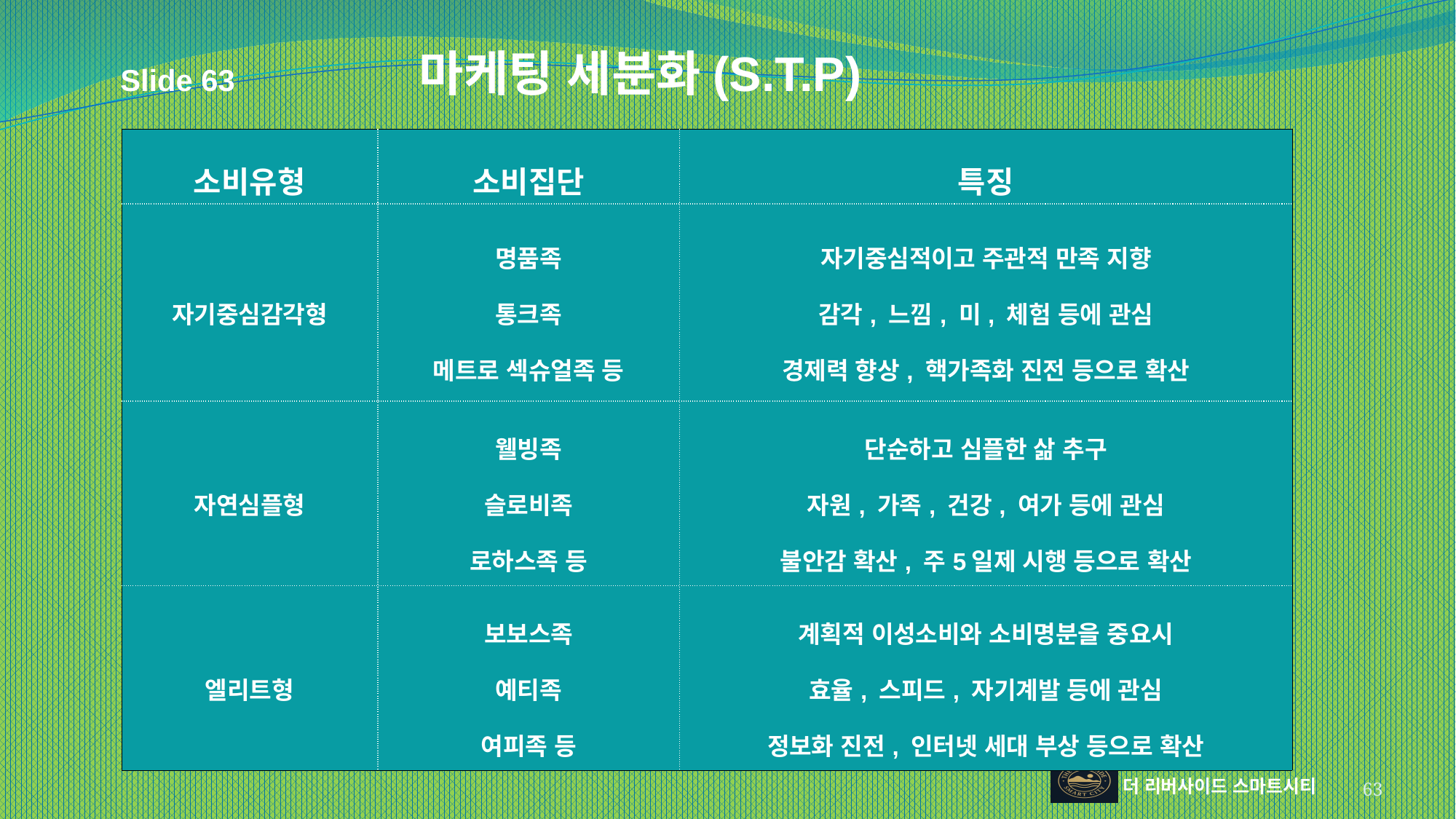

Slide 63                    마케팅 세분화(S.T.P)

| 소비유형 | 소비집단 | 특징 |
| --- | --- | --- |
| 자기중심감각형 | 명품족 통크족 메트로 섹슈얼족 등 | 자기중심적이고 주관적 만족 지향 감각, 느낌, 미, 체험 등에 관심 경제력 향상, 핵가족화 진전 등으로 확산 |
| 자연심플형 | 웰빙족 슬로비족 로하스족 등 | 단순하고 심플한 삶 추구 자원, 가족, 건강, 여가 등에 관심 불안감 확산, 주5일제 시행 등으로 확산 |
| 엘리트형 | 보보스족 예티족 여피족 등 | 계획적 이성소비와 소비명분을 중요시 효율, 스피드, 자기계발 등에 관심 정보화 진전, 인터넷 세대 부상 등으로 확산 |

63